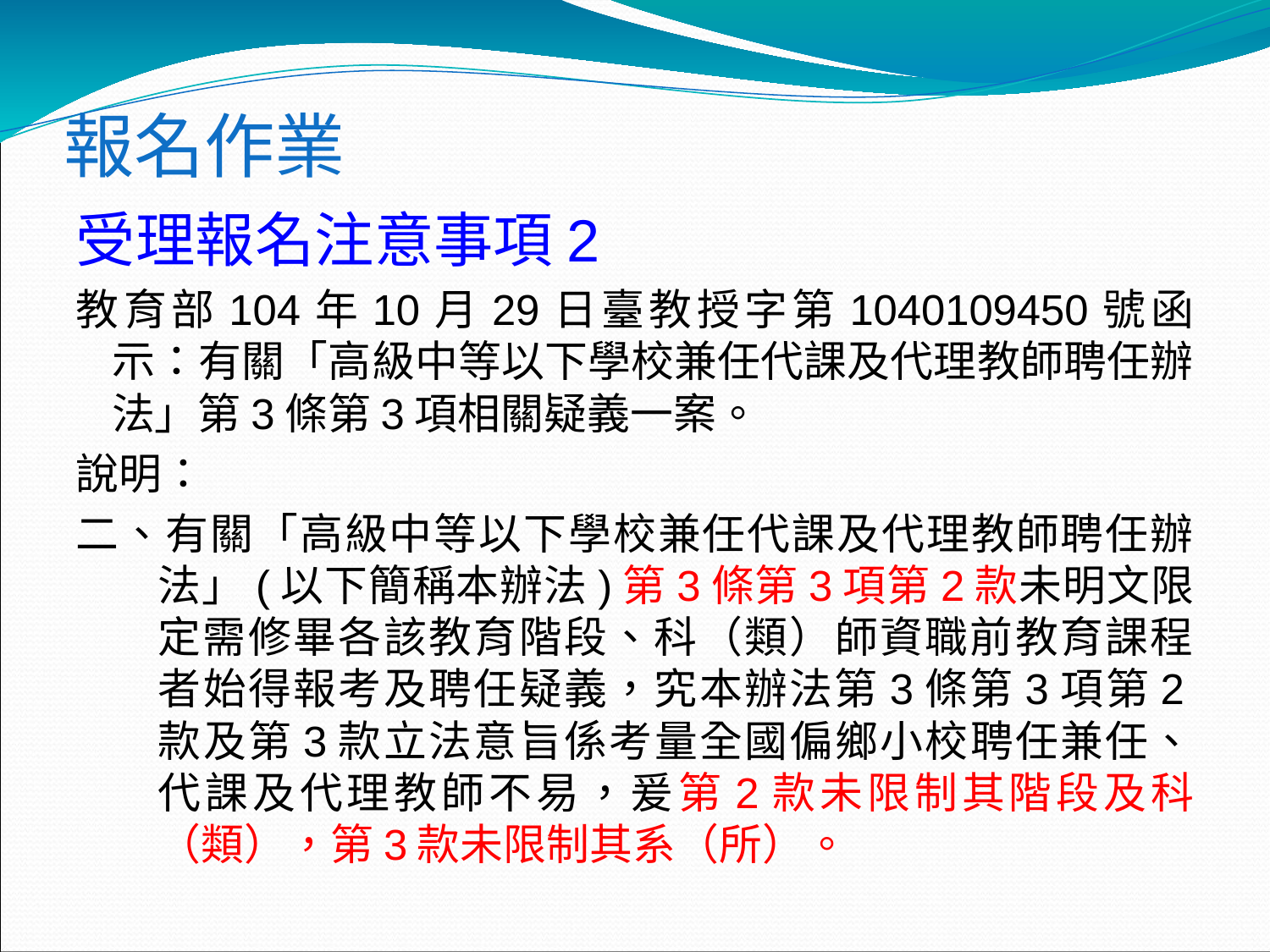

報名作業
受理報名注意事項2
教育部104年10月29日臺教授字第1040109450號函示：有關「高級中等以下學校兼任代課及代理教師聘任辦法」第3條第3項相關疑義一案。
說明：
二、有關「高級中等以下學校兼任代課及代理教師聘任辦法」(以下簡稱本辦法)第3條第3項第2款未明文限定需修畢各該教育階段、科（類）師資職前教育課程者始得報考及聘任疑義，究本辦法第3條第3項第2款及第3款立法意旨係考量全國偏鄉小校聘任兼任、代課及代理教師不易，爰第2款未限制其階段及科（類），第3款未限制其系（所）。